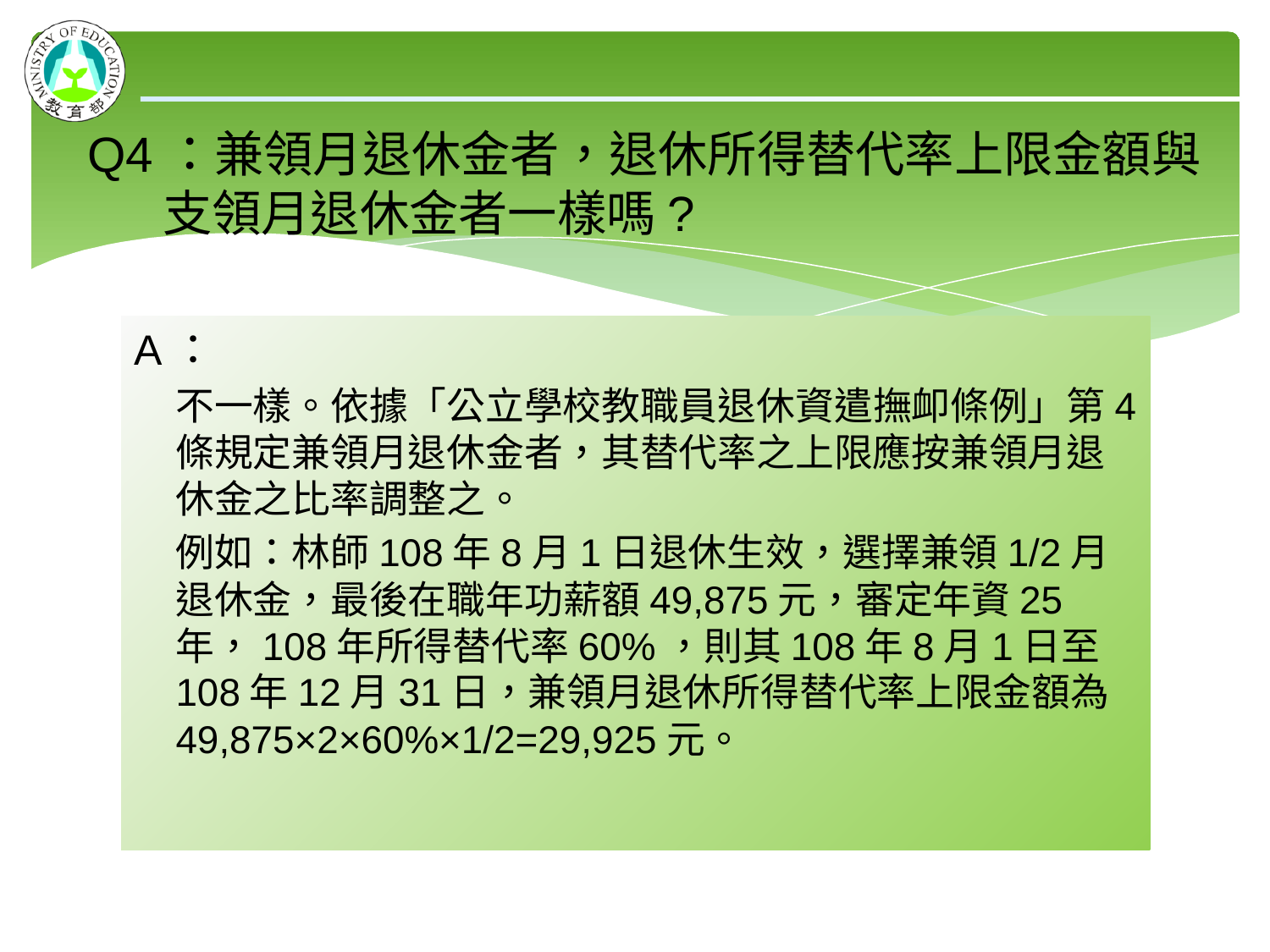

# Q4：兼領月退休金者，退休所得替代率上限金額與支領月退休金者一樣嗎?
A：
不一樣。依據「公立學校教職員退休資遣撫卹條例」第4條規定兼領月退休金者，其替代率之上限應按兼領月退休金之比率調整之。
例如：林師108年8月1日退休生效，選擇兼領1/2月退休金，最後在職年功薪額49,875元，審定年資25年，108年所得替代率60%，則其108年8月1日至108年12月31日，兼領月退休所得替代率上限金額為49,875×2×60%×1/2=29,925元。